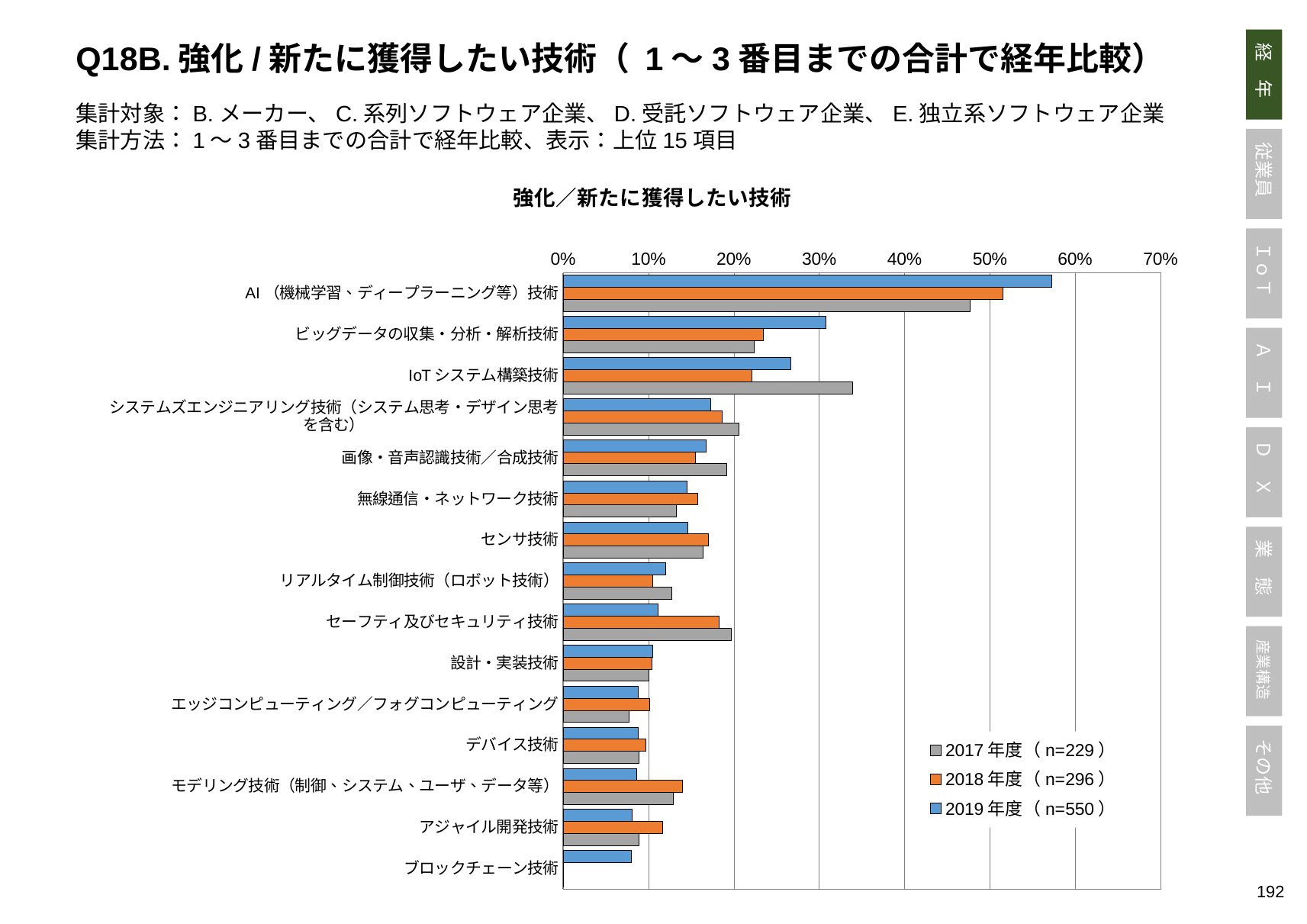

Q18B.強化/新たに獲得したい技術（ 1～3番目までの合計で経年比較）
集計対象：B.メーカー、C.系列ソフトウェア企業、D.受託ソフトウェア企業、E.独立系ソフトウェア企業
集計方法：1～3番目までの合計で経年比較、表示：上位15項目

### Chart: 強化／新たに獲得したい技術

| Category | 2019年度（n=550） | 2018年度（n=296） | 2017年度（n=229） |
|---|---|---|---|
| AI（機械学習、ディープラーニング等）技術 | 0.5722011961375821 | 0.5156136656136656 | 0.477 |
| ビッグデータの収集・分析・解析技術 | 0.30793106400916864 | 0.23441850941850942 | 0.224 |
| IoTシステム構築技術 | 0.26671569337777135 | 0.22086112086112086 | 0.339 |
| システムズエンジニアリング技術（システム思考・デザイン思考を含む） | 0.17287007153113515 | 0.18613548613548614 | 0.206 |
| 画像・音声認識技術／合成技術 | 0.16780809105399744 | 0.15482040482040482 | 0.192 |
| 無線通信・ネットワーク技術 | 0.14541957028625627 | 0.15776588276588277 | 0.133 |
| センサ技術 | 0.14584743976498793 | 0.16994851994851995 | 0.164 |
| リアルタイム制御技術（ロボット技術） | 0.12047865263268827 | 0.10496665496665497 | 0.127 |
| セーフティ及びセキュリティ技術 | 0.11153021301260686 | 0.18292675792675792 | 0.197 |
| 設計・実装技術 | 0.10508714152099169 | 0.10438457938457937 | 0.101 |
| エッジコンピューティング／フォグコンピューティング | 0.0877446615115069 | 0.101006201006201 | 0.077 |
| デバイス技術 | 0.08770685407911896 | 0.09666257166257167 | 0.089 |
| モデリング技術（制御、システム、ユーザ、データ等） | 0.08649681864288444 | 0.13982976482976484 | 0.129 |
| アジャイル開発技術 | 0.08112803151058476 | 0.11661401661401662 | 0.089 |
| ブロックチェーン技術 | 0.07975662288732858 | 0.0 | 0.0 |
192